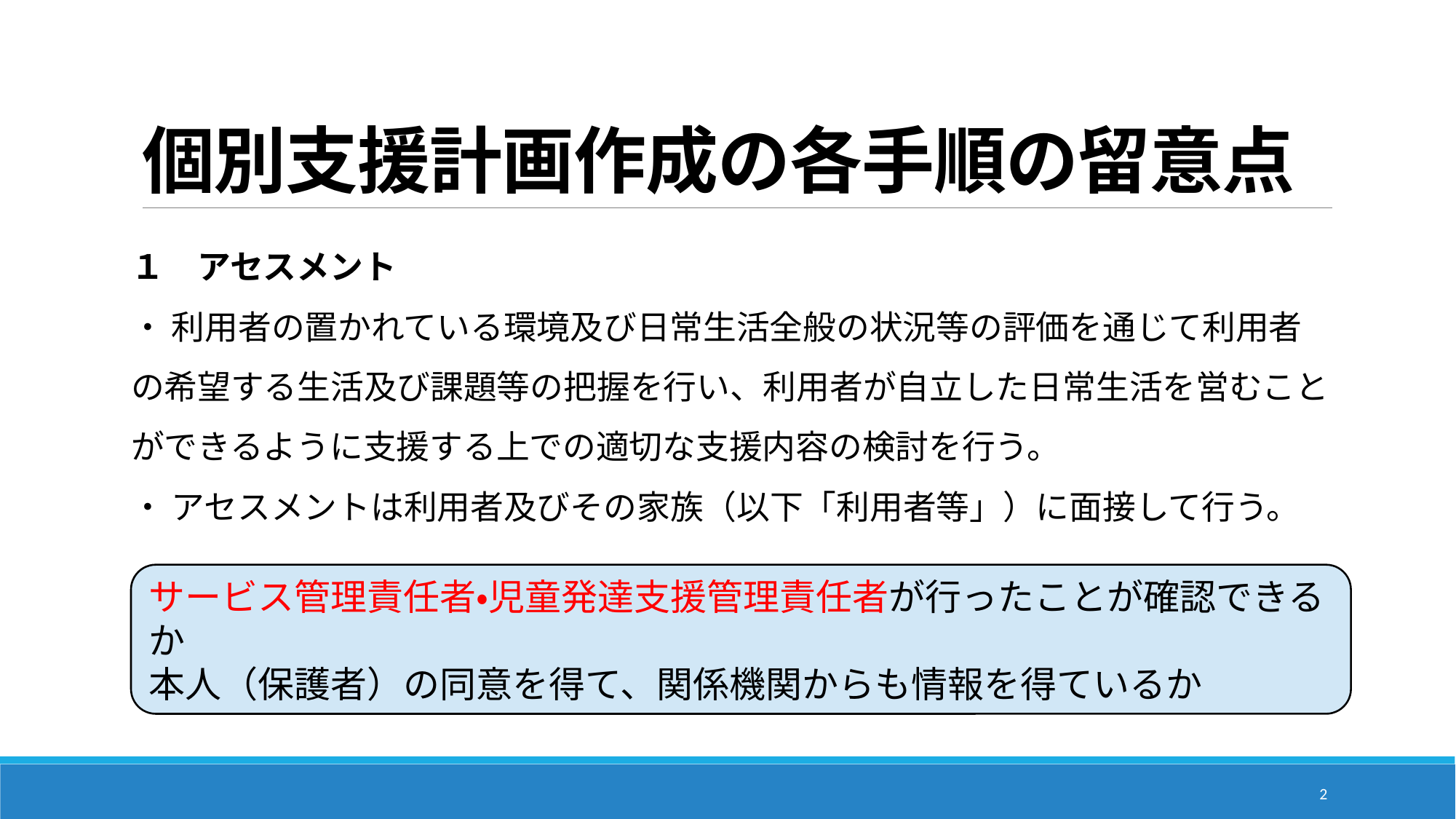

# 個別支援計画作成の各手順の留意点
１　アセスメント
・ 利用者の置かれている環境及び日常生活全般の状況等の評価を通じて利用者の希望する生活及び課題等の把握を行い、利用者が自立した日常生活を営むことができるように支援する上での適切な支援内容の検討を行う。
・ アセスメントは利用者及びその家族（以下「利用者等」）に面接して行う。

サービス管理責任者・児童発達支援管理責任者が行ったことが確認できるか
本人（保護者）の同意を得て、関係機関からも情報を得ているか
2